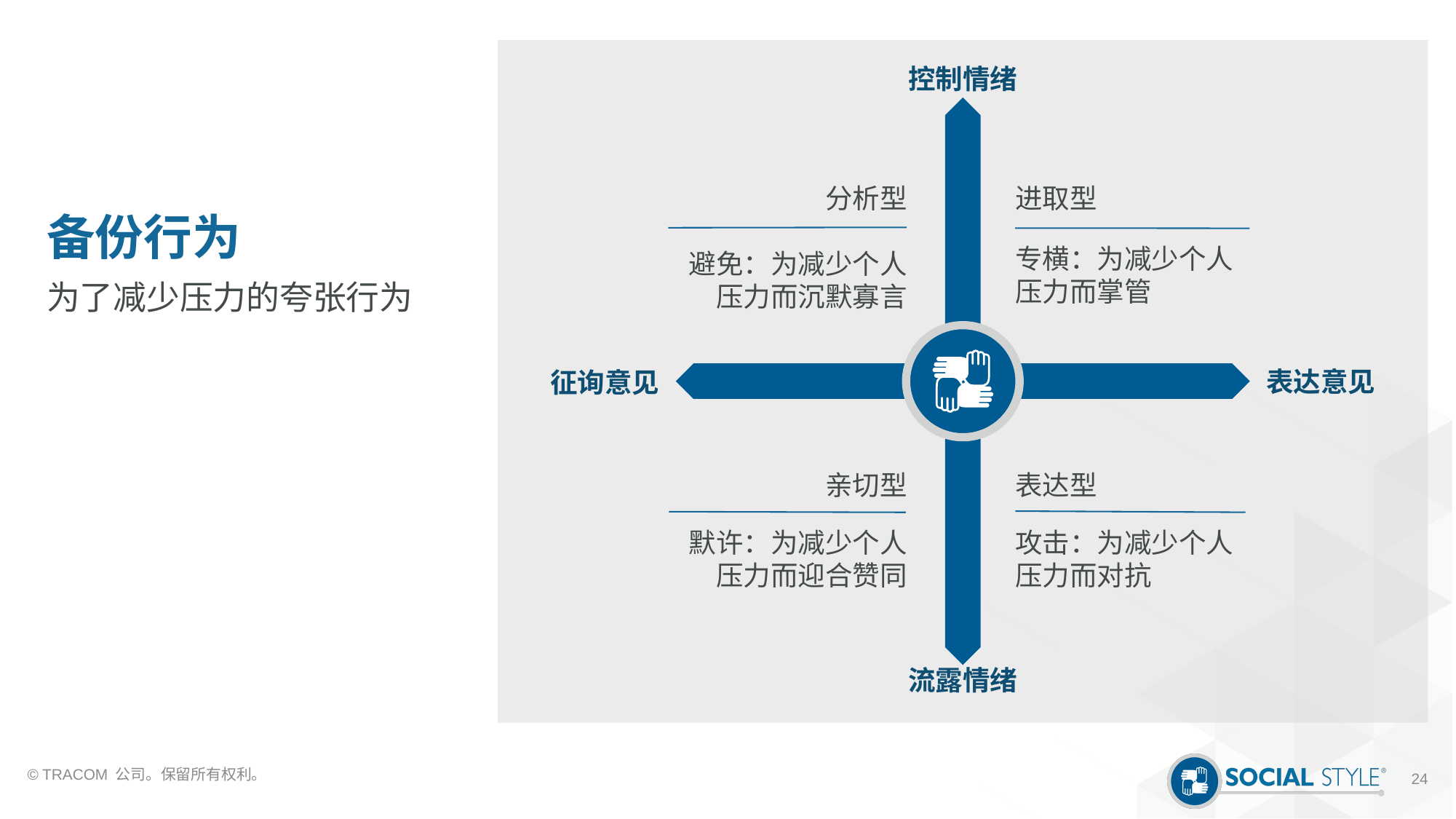

# 备份行为

控制情绪

分析型
避免：为减少个人压力而沉默寡言

进取型

专横：为减少个人
压力而掌管
为了减少压力的夸张行为
表达意见
征询意见
亲切型

默许：为减少个人压力而迎合赞同

表达型

攻击：为减少个人压力而对抗
流露情绪
© TRACOM 公司。保留所有权利。
24